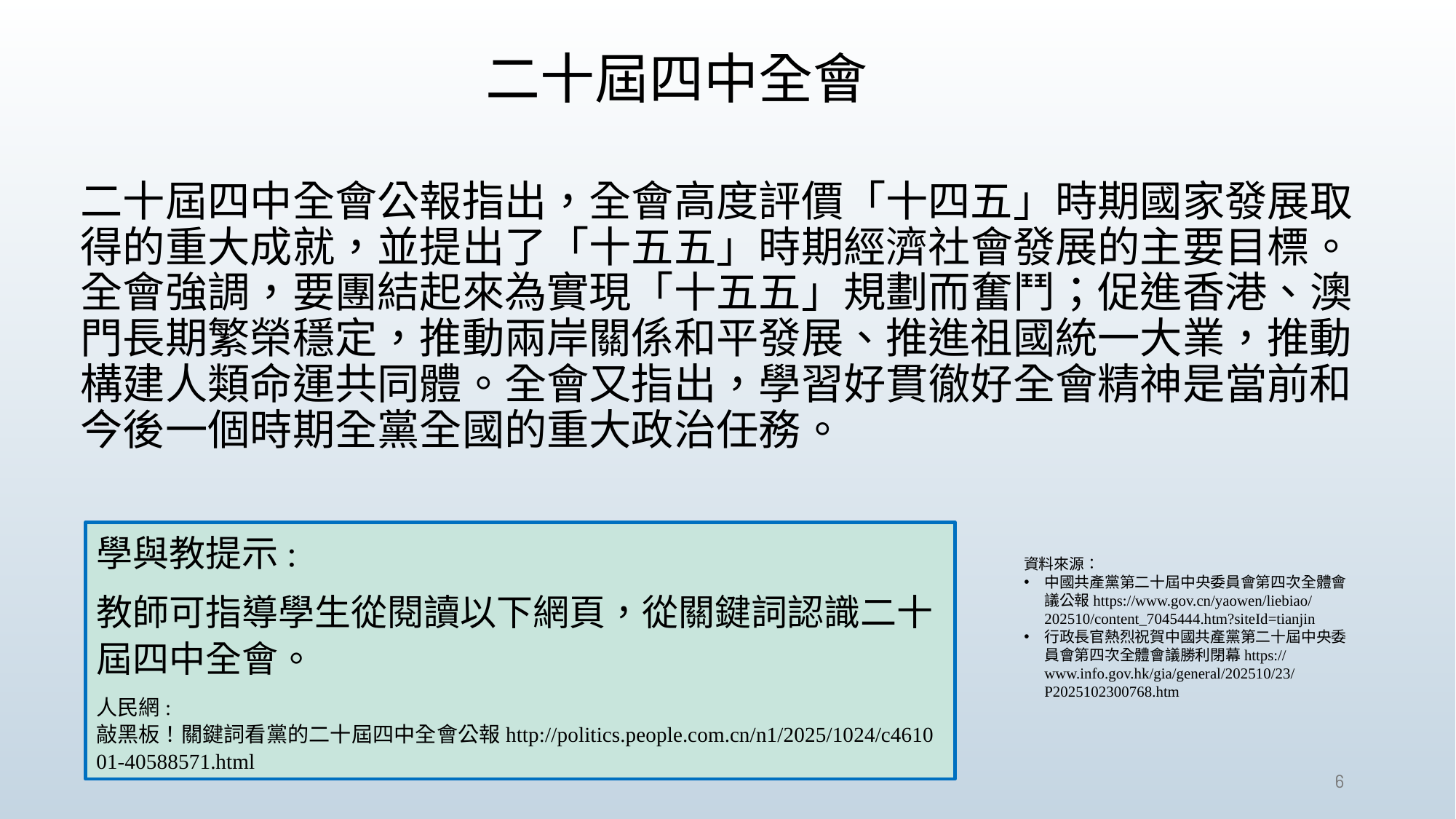

二十屆四中全會
二十屆四中全會公報指出，全會高度評價「十四五」時期國家發展取得的重大成就，並提出了「十五五」時期經濟社會發展的主要目標。全會強調，要團結起來為實現「十五五」規劃而奮鬥；促進香港、澳門長期繁榮穩定，推動兩岸關係和平發展、推進祖國統一大業，推動構建人類命運共同體。全會又指出，學習好貫徹好全會精神是當前和今後一個時期全黨全國的重大政治任務。
學與教提示:
教師可指導學生從閱讀以下網頁，從關鍵詞認識二十屆四中全會。
人民網: 敲黑板！關鍵詞看黨的二十屆四中全會公報http://politics.people.com.cn/n1/2025/1024/c461001-40588571.html
資料來源：
中國共產黨第二十屆中央委員會第四次全體會議公報https://www.gov.cn/yaowen/liebiao/202510/content_7045444.htm?siteId=tianjin
行政長官熱烈祝賀中國共產黨第二十屆中央委員會第四次全體會議勝利閉幕https://www.info.gov.hk/gia/general/202510/23/P2025102300768.htm
6